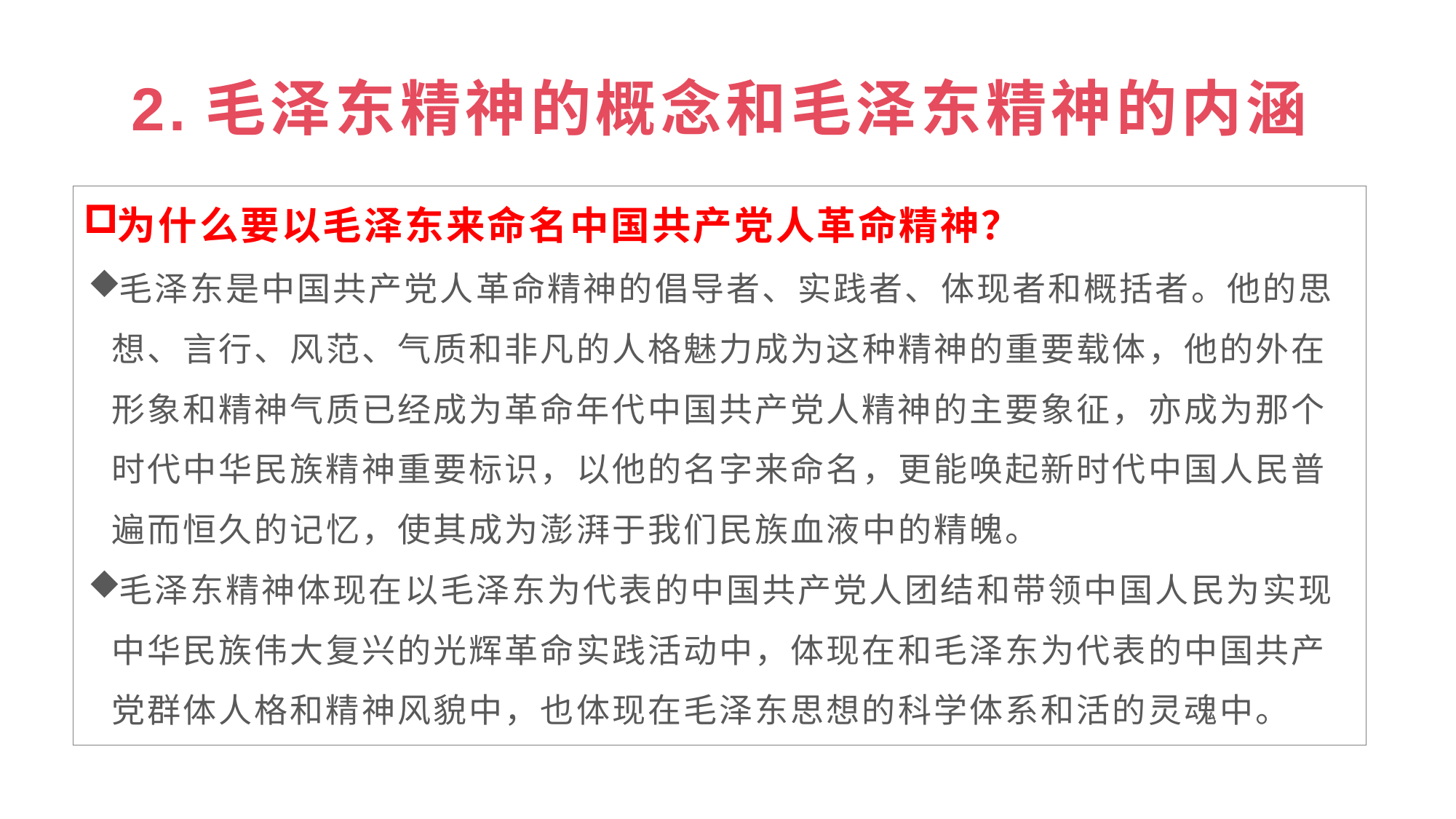

# 2.毛泽东精神的概念和毛泽东精神的内涵
为什么要以毛泽东来命名中国共产党人革命精神？
毛泽东是中国共产党人革命精神的倡导者、实践者、体现者和概括者。他的思想、言行、风范、气质和非凡的人格魅力成为这种精神的重要载体，他的外在形象和精神气质已经成为革命年代中国共产党人精神的主要象征，亦成为那个时代中华民族精神重要标识，以他的名字来命名，更能唤起新时代中国人民普遍而恒久的记忆，使其成为澎湃于我们民族血液中的精魄。
毛泽东精神体现在以毛泽东为代表的中国共产党人团结和带领中国人民为实现中华民族伟大复兴的光辉革命实践活动中，体现在和毛泽东为代表的中国共产党群体人格和精神风貌中，也体现在毛泽东思想的科学体系和活的灵魂中。